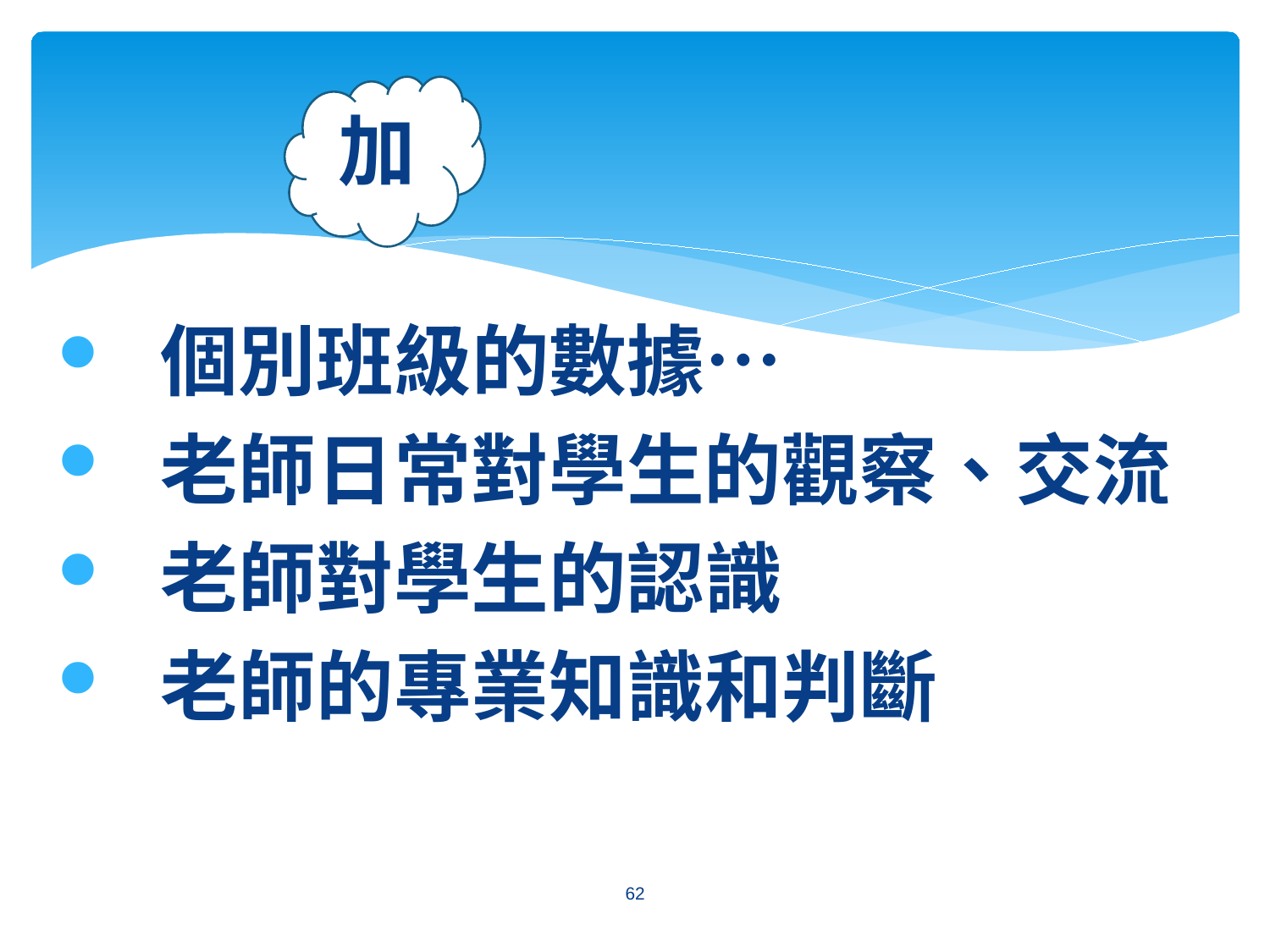

加
個別班級的數據…
老師日常對學生的觀察、交流
老師對學生的認識
老師的專業知識和判斷
62